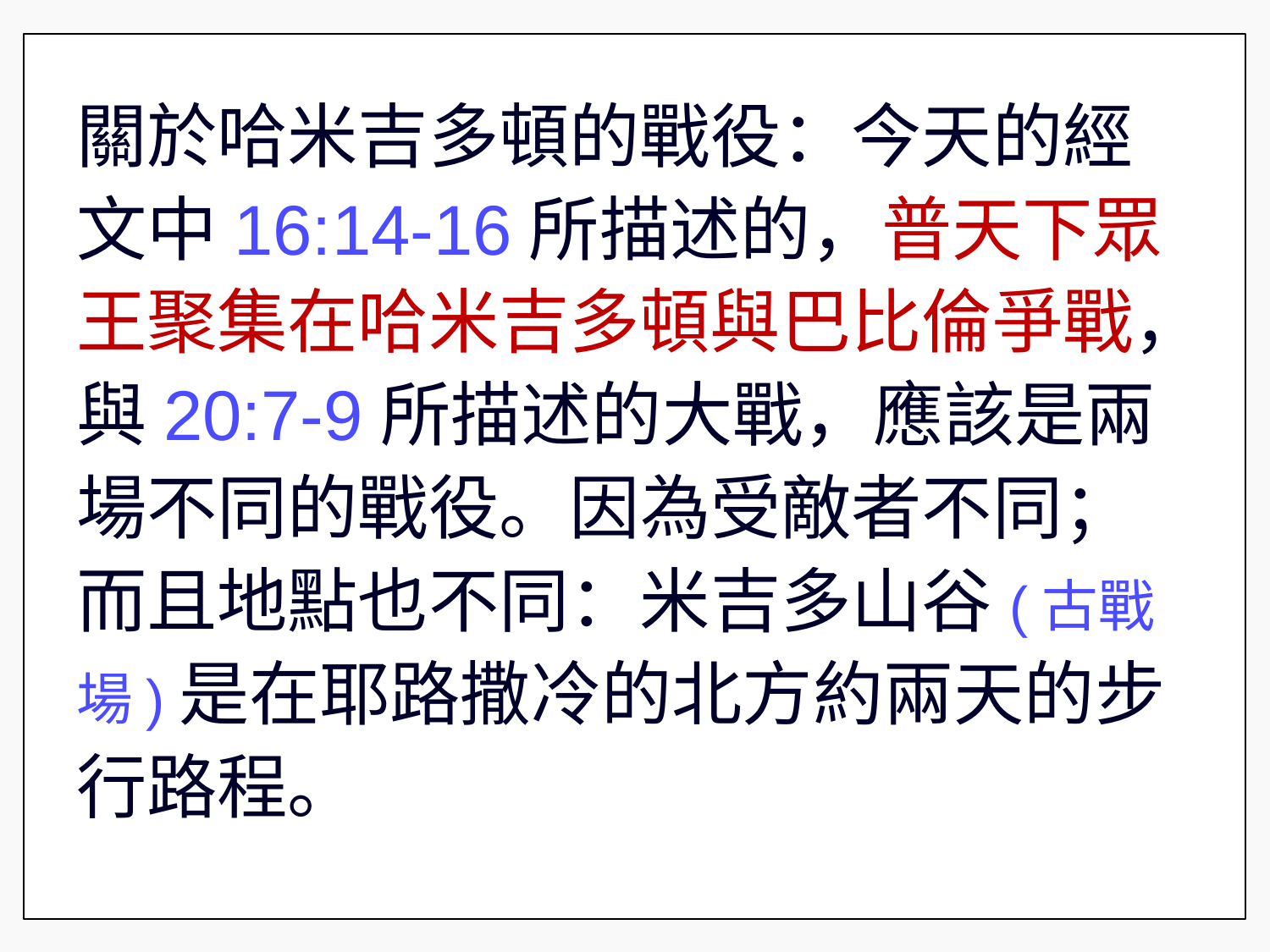

關於哈米吉多頓的戰役：今天的經文中16:14-16所描述的，普天下眾王聚集在哈米吉多頓與巴比倫爭戰，與20:7-9所描述的大戰，應該是兩場不同的戰役。因為受敵者不同；而且地點也不同：米吉多山谷(古戰場)是在耶路撒冷的北方約兩天的步行路程。